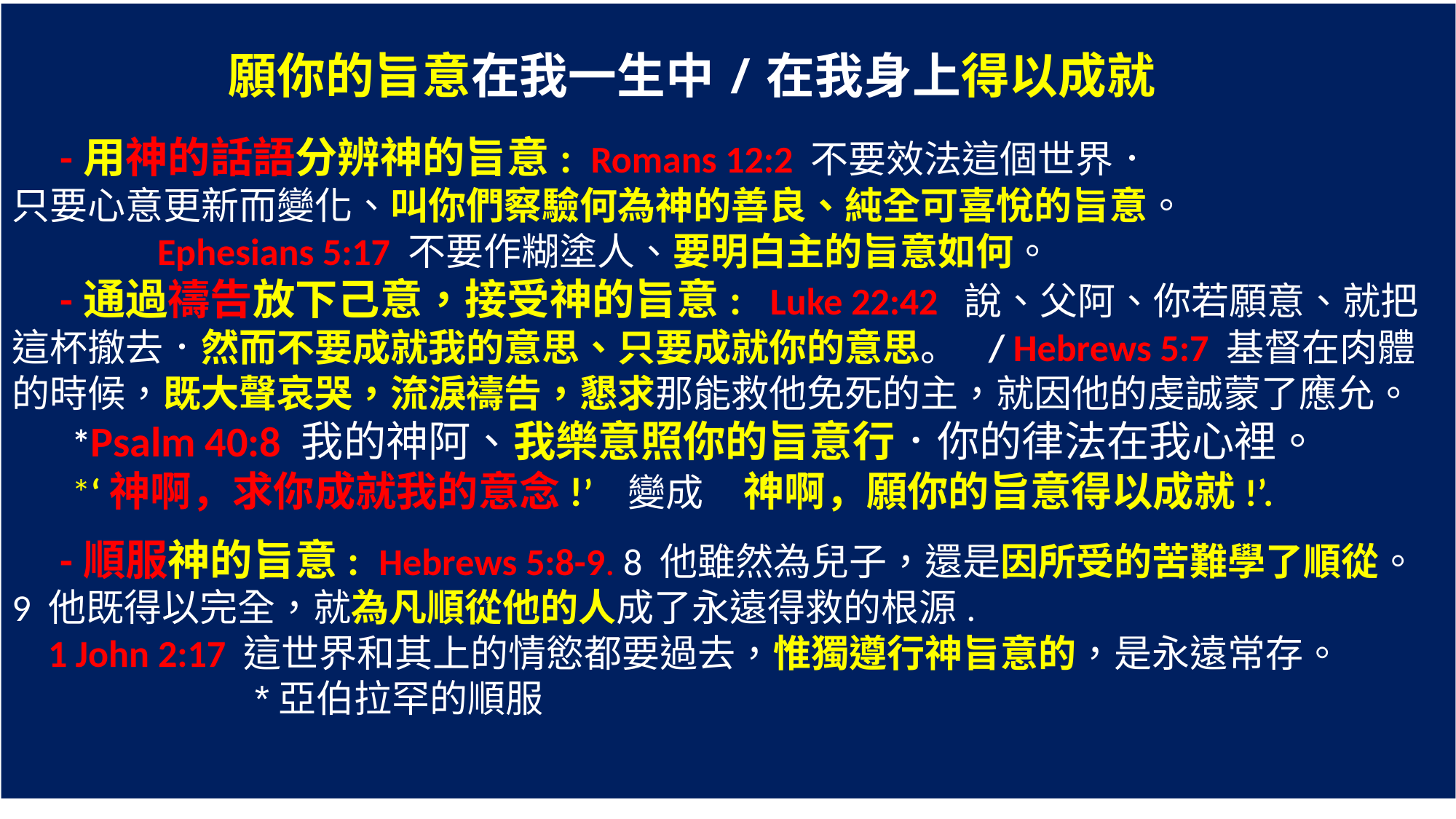

願你的旨意在我一生中/在我身上得以成就

     -用神的話語分辨神的旨意:  Romans 12:2 不要效法這個世界．
只要心意更新而變化、叫你們察驗何為神的善良、純全可喜悅的旨意。
                 Ephesians 5:17 不要作糊塗人、要明白主的旨意如何。
     -通過禱告放下己意，接受神的旨意:   Luke 22:42  說、父阿、你若願意、就把這杯撤去．然而不要成就我的意思、只要成就你的意思。  / Hebrews 5:7 基督在肉體的時候，既大聲哀哭，流淚禱告，懇求那能救他免死的主，就因他的虔誠蒙了應允。
       *Psalm 40:8 我的神阿、我樂意照你的旨意行．你的律法在我心裡。
       *‘神啊，求你成就我的意念!’   變成   ‘神啊，願你的旨意得以成就!’.

     -順服神的旨意:  Hebrews 5:8-9. 8 他雖然為兒子，還是因所受的苦難學了順從。
9 他既得以完全，就為凡順從他的人成了永遠得救的根源.
    1 John 2:17 這世界和其上的情慾都要過去，惟獨遵行神旨意的，是永遠常存。
                       *亞伯拉罕的順服